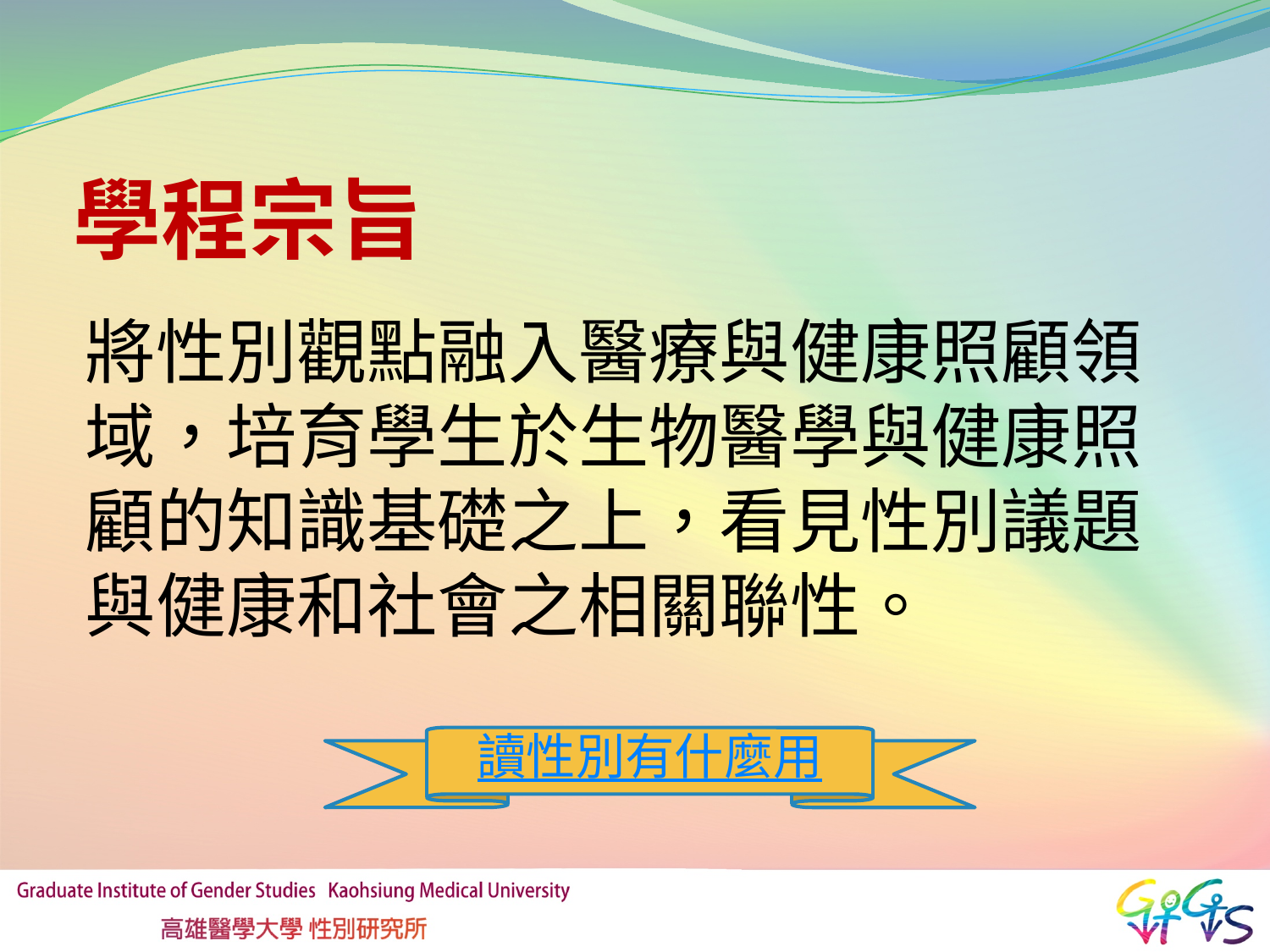

學程宗旨
將性別觀點融入醫療與健康照顧領域，培育學生於生物醫學與健康照顧的知識基礎之上，看見性別議題與健康和社會之相關聯性。
讀性別有什麼用